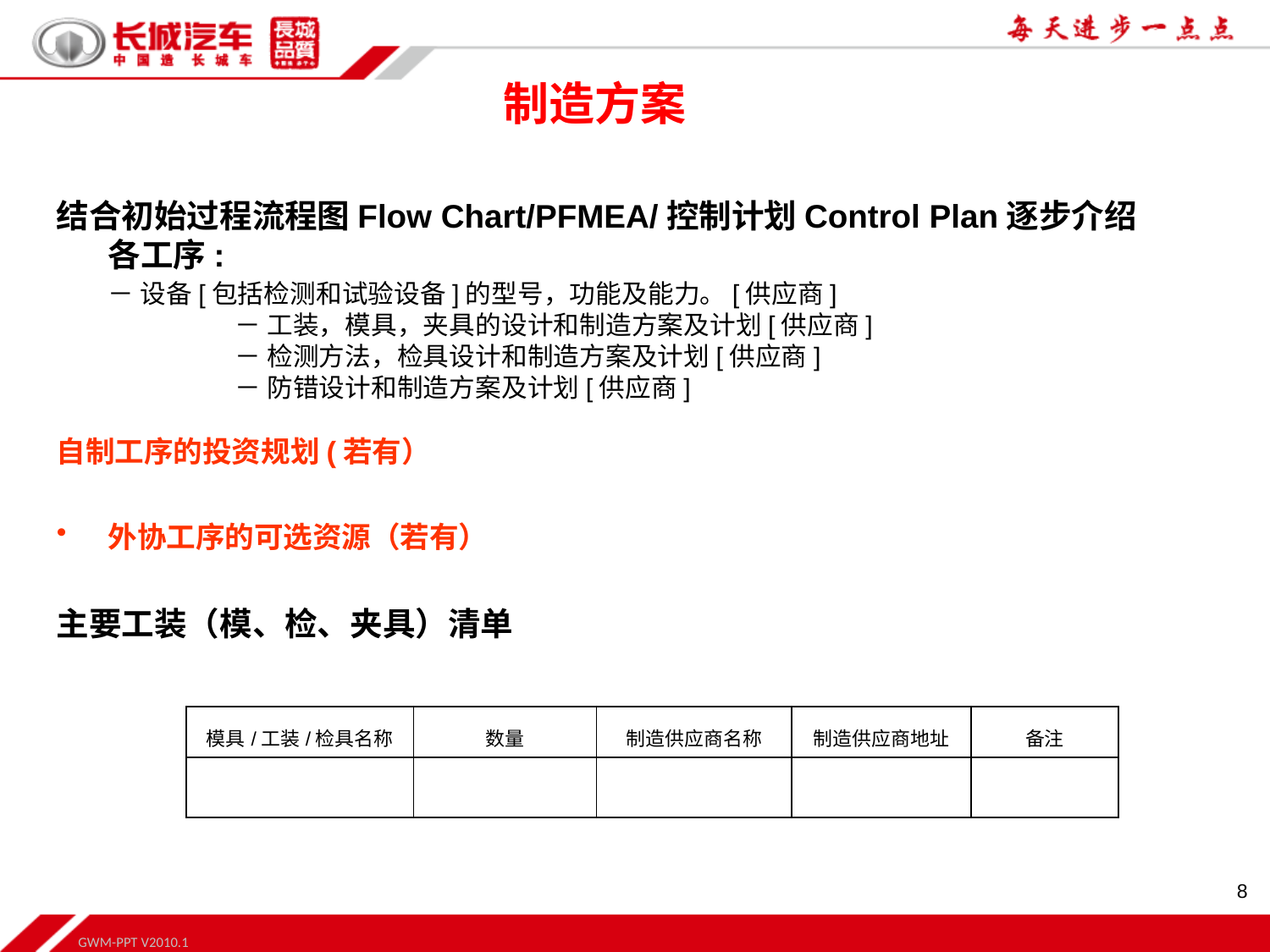

制造方案

结合初始过程流程图Flow Chart/PFMEA/控制计划Control Plan逐步介绍各工序:
      	－ 设备[包括检测和试验设备]的型号，功能及能力。[供应商]
   		－ 工装，模具，夹具的设计和制造方案及计划[供应商]
   		－ 检测方法，检具设计和制造方案及计划[供应商]
   	  	－ 防错设计和制造方案及计划[供应商]

自制工序的投资规划(若有）

外协工序的可选资源（若有）

主要工装（模、检、夹具）清单

| 模具/工装/检具名称 | 数量 | 制造供应商名称 | 制造供应商地址 | 备注 |
| --- | --- | --- | --- | --- |
|  |  |  |  |  |
8